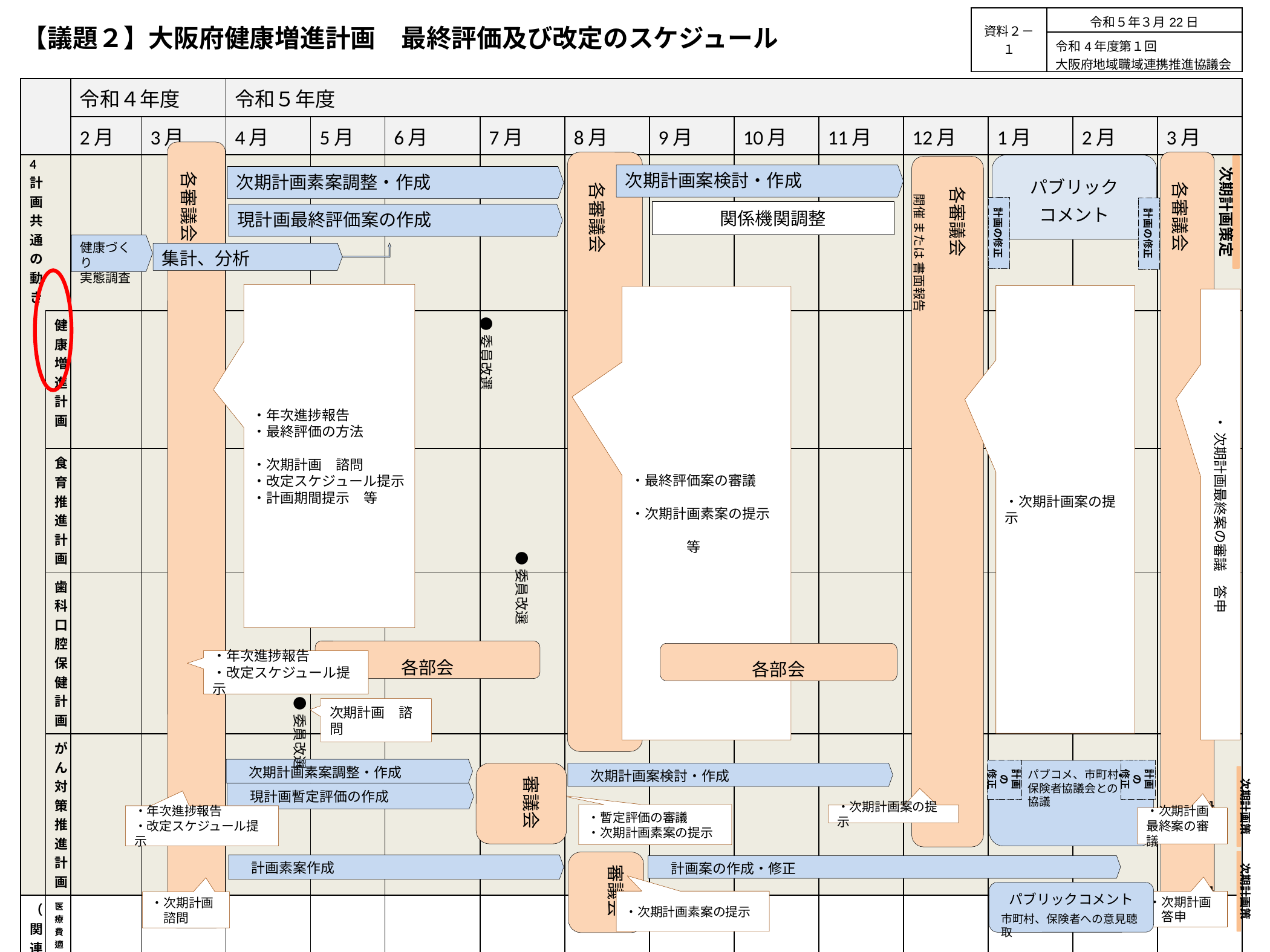

| 資料２－１ | 令和５年３月22日 |
| --- | --- |
|  | 令和4年度第１回 大阪府地域職域連携推進協議会 |
【議題２】大阪府健康増進計画　最終評価及び改定のスケジュール
|  |  | 令和４年度 |  | 令和５年度 |  |  |  |  |  |  |  |  |  |  |  |
| --- | --- | --- | --- | --- | --- | --- | --- | --- | --- | --- | --- | --- | --- | --- | --- |
|  |  | 2月 | 3月 | 4月 | 5月 | 6月 | 7月 | 8月 | 9月 | 10月 | 11月 | 12月 | 1月 | 2月 | 3月 |
| 4計画共通の動き |  |  |  |  |  |  |  |  |  |  |  |  |  |  |  |
|  | 健康増進計画 |  |  |  |  |  |  |  |  |  |  |  |  |  |  |
|  | 食育推進計画 |  |  |  |  |  |  |  |  |  |  |  |  |  |  |
|  | 歯科口腔保健計画 |  |  |  |  |  |  |  |  |  |  |  |  |  |  |
|  | がん対策推進計画 |  |  |  |  |  |  |  |  |  |  |  |  |  |  |
| （関連計画） | 医療費適正化計画 |  |  |  |  |  |  |  |  |  |  |  |  |  |  |
|  | 医療計画 |  |  |  |  |  |  |  |  |  |  |  |  |  |  |
　各審議会
　各審議会
　各審議会
パブリック
コメント
次期計画策定
　各審議会
　　開催 または 書面報告
次期計画案検討・作成
次期計画素案調整・作成
計画の修正
計画の修正
関係機関調整
現計画最終評価案の作成
健康づくり
実態調査

集計、分析

・年次進捗報告
・最終評価の方法

・次期計画　諮問
・改定スケジュール提示
・計画期間提示　等
・次期計画案の提示
・最終評価案の審議

・次期計画素案の提示
　　　　　　　　　　　　　　等
・ 次期計画最終案の審議　答申
●委員改選
●委員改選
各部会
各部会
・年次進捗報告
・改定スケジュール提示
●委員改選
次期計画　諮問
　次期計画素案調整・作成
計画の
修正
計画の
修正

審議会
　次期計画案検討・作成
パブコメ、市町村・
保険者協議会との協議
次期計画策定
　現計画暫定評価の作成
・暫定評価の審議
・次期計画素案の提示
・次期計画案の提示
・年次進捗報告
・改定スケジュール提示
・次期計画最終案の審議
次期計画策定
審議会
　計画素案作成
　計画案の作成・修正
パブリックコメント

・次期計画素案の提示
・次期計画
　答申
・次期計画
　諮問
市町村、保険者への意見聴取